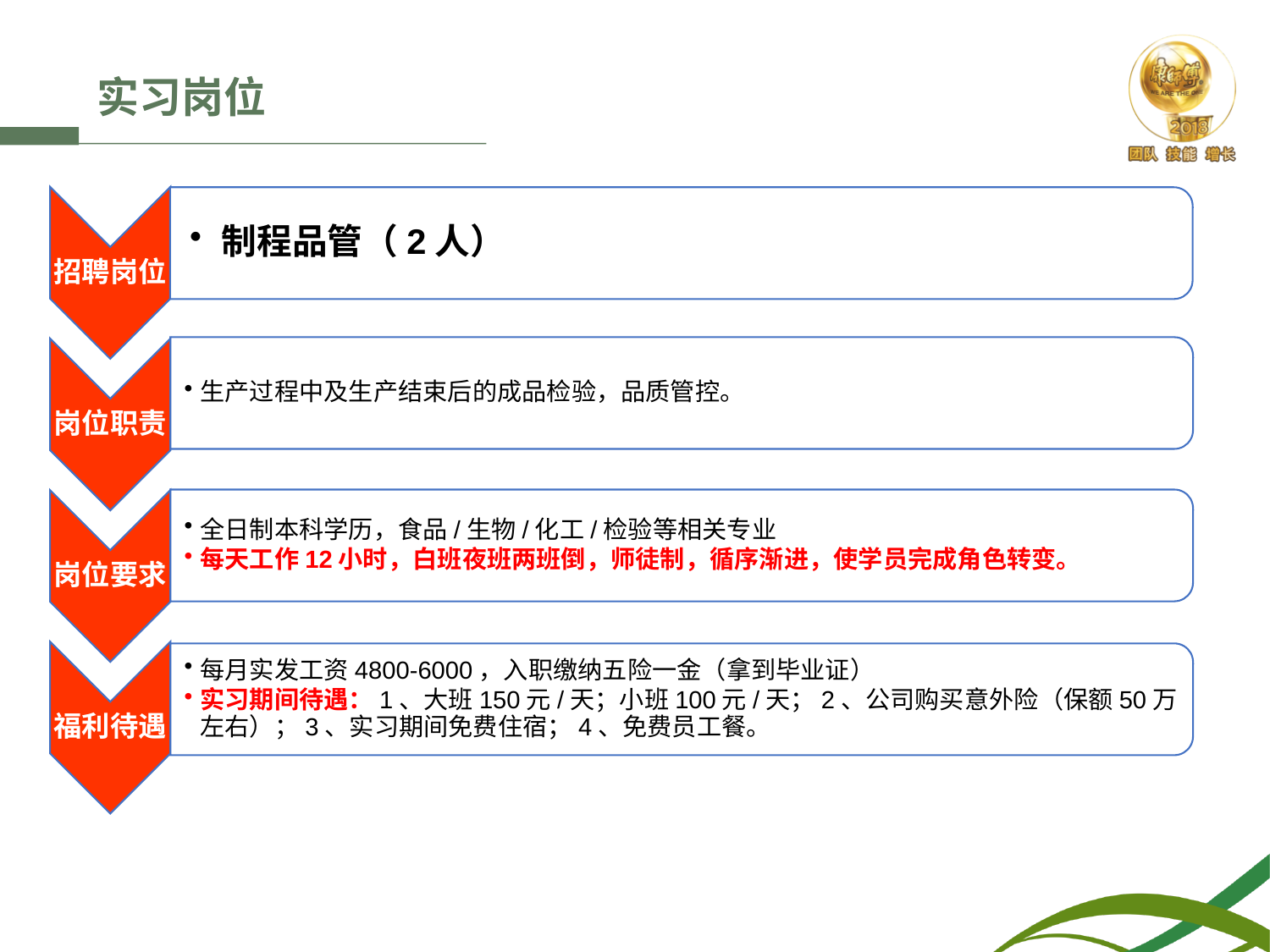

# 实习岗位
招聘岗位
制程品管（2人）
岗位职责
生产过程中及生产结束后的成品检验，品质管控。
岗位要求
全日制本科学历，食品/生物/化工/检验等相关专业
每天工作12小时，白班夜班两班倒，师徒制，循序渐进，使学员完成角色转变。
福利待遇
每月实发工资4800-6000，入职缴纳五险一金（拿到毕业证）
实习期间待遇：1、大班150元/天；小班100元/天；2、公司购买意外险（保额50万左右）；3、实习期间免费住宿；4、免费员工餐。